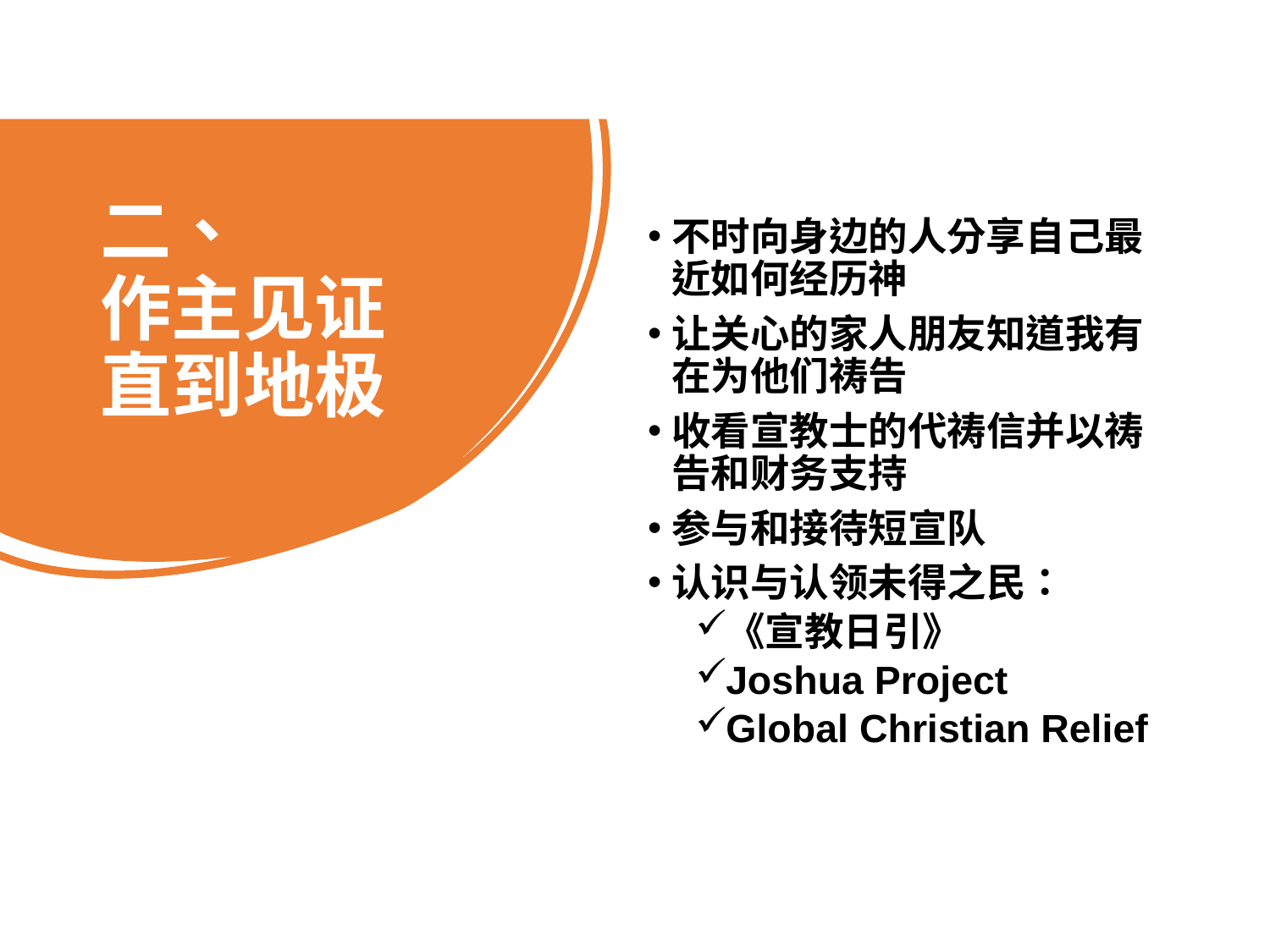

# 二、 作主见证直到地极
不时向身边的人分享自己最近如何经历神
让关心的家人朋友知道我有在为他们祷告
收看宣教士的代祷信并以祷告和财务支持
参与和接待短宣队
认识与认领未得之民：
《宣教日引》
Joshua Project
Global Christian Relief